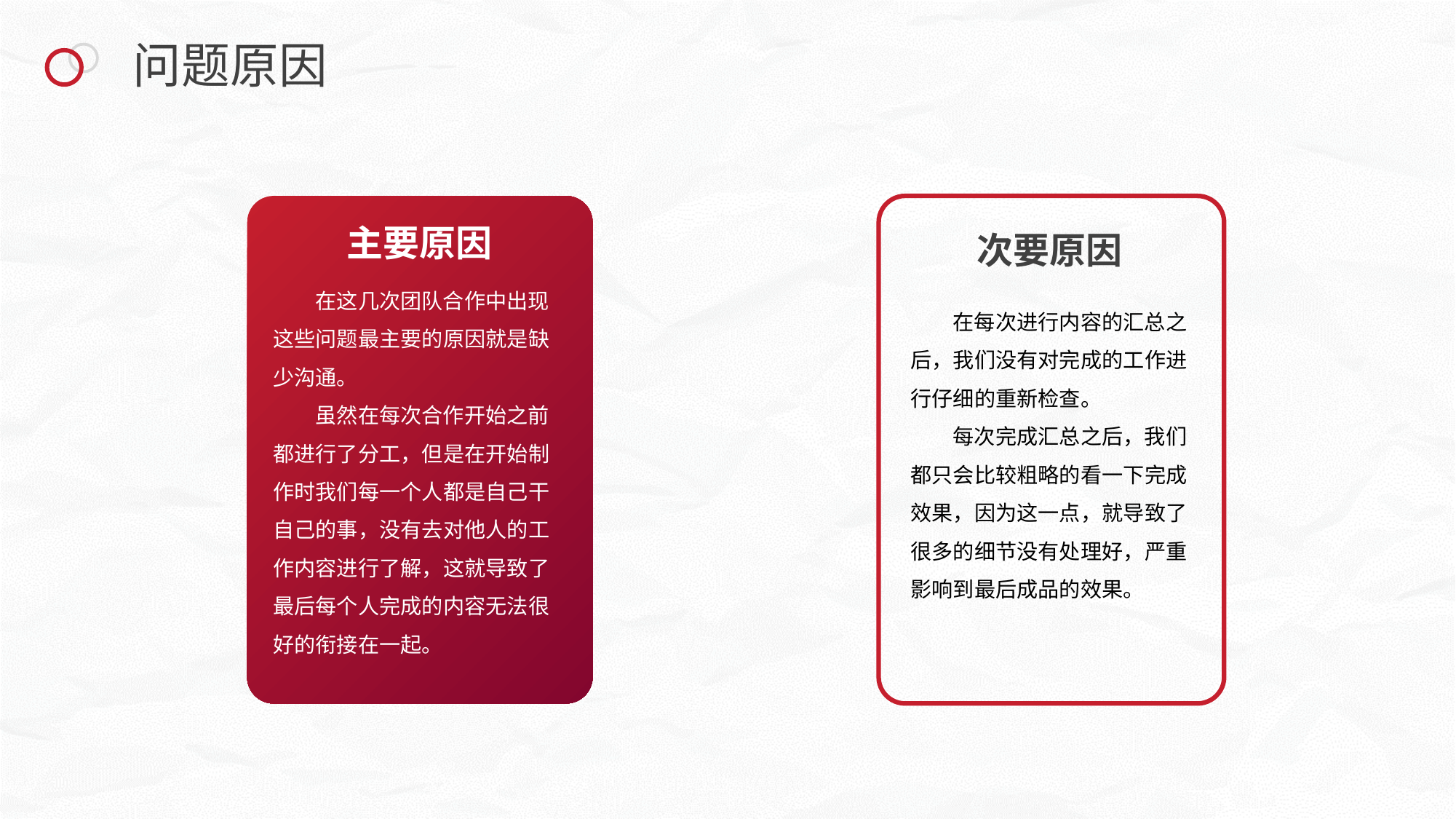

问题原因

主要原因
在这几次团队合作中出现这些问题最主要的原因就是缺少沟通。
虽然在每次合作开始之前都进行了分工，但是在开始制作时我们每一个人都是自己干自己的事，没有去对他人的工作内容进行了解，这就导致了最后每个人完成的内容无法很好的衔接在一起。

次要原因
在每次进行内容的汇总之后，我们没有对完成的工作进行仔细的重新检查。
每次完成汇总之后，我们都只会比较粗略的看一下完成效果，因为这一点，就导致了很多的细节没有处理好，严重影响到最后成品的效果。